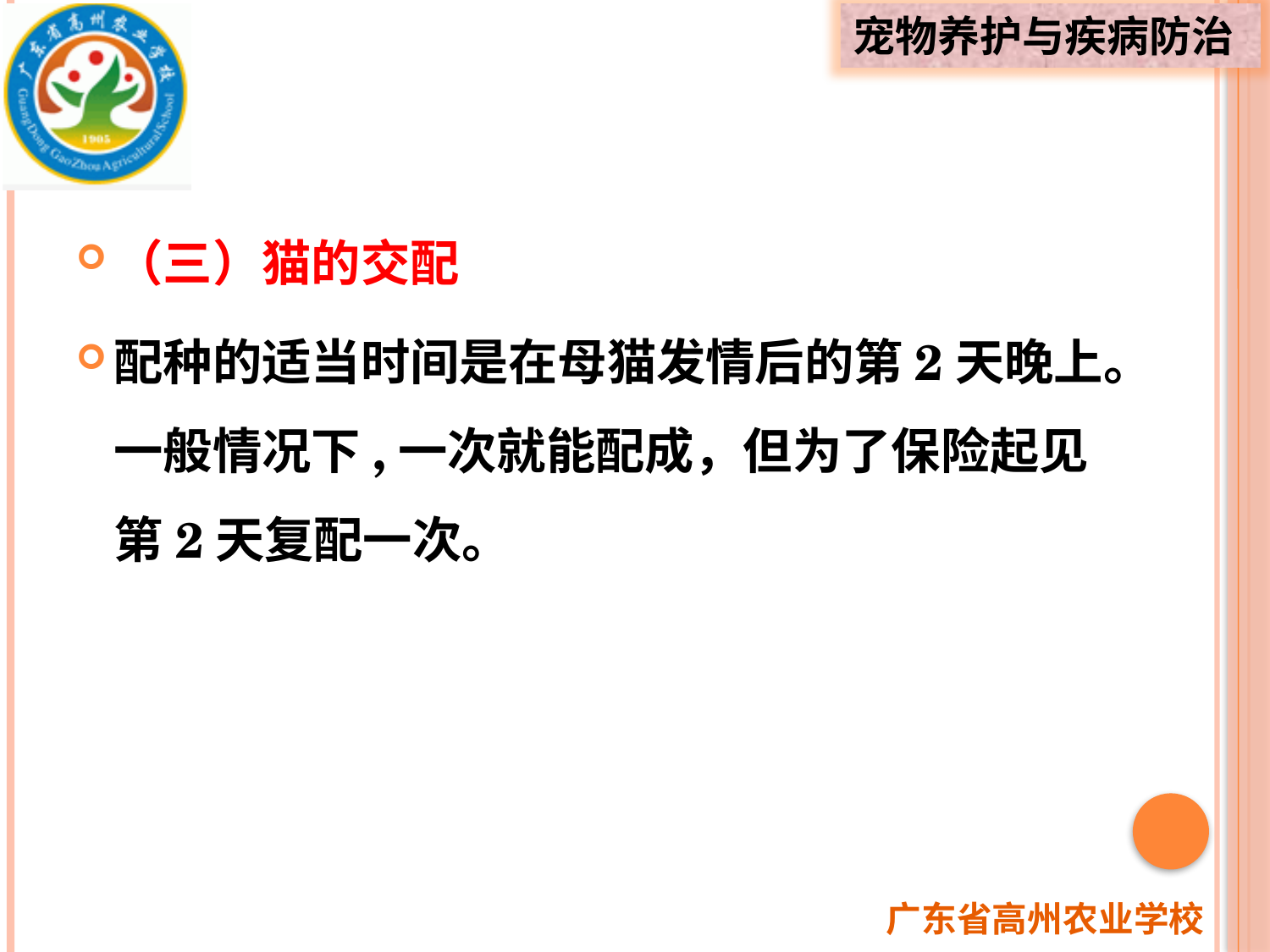

（三）猫的交配
配种的适当时间是在母猫发情后的第2天晚上。一般情况下,一次就能配成，但为了保险起见第2天复配一次。